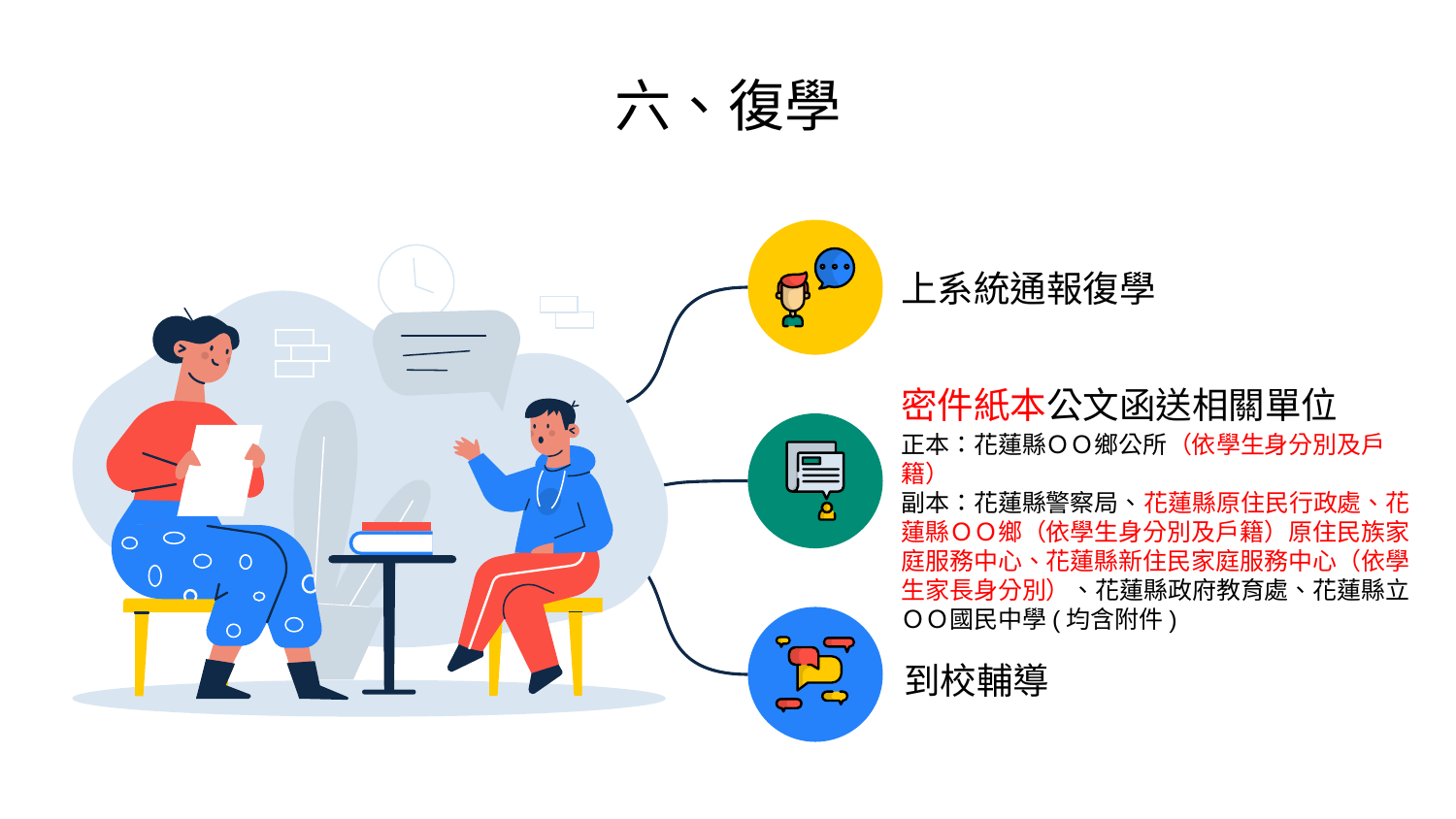

# 六、復學

上系統通報復學
密件紙本公文函送相關單位
正本：花蓮縣ＯＯ鄉公所（依學生身分別及戶籍）
副本：花蓮縣警察局、花蓮縣原住民行政處、花蓮縣ＯＯ鄉（依學生身分別及戶籍）原住民族家庭服務中心、花蓮縣新住民家庭服務中心（依學生家長身分別）、花蓮縣政府教育處、花蓮縣立ＯＯ國民中學(均含附件)

到校輔導